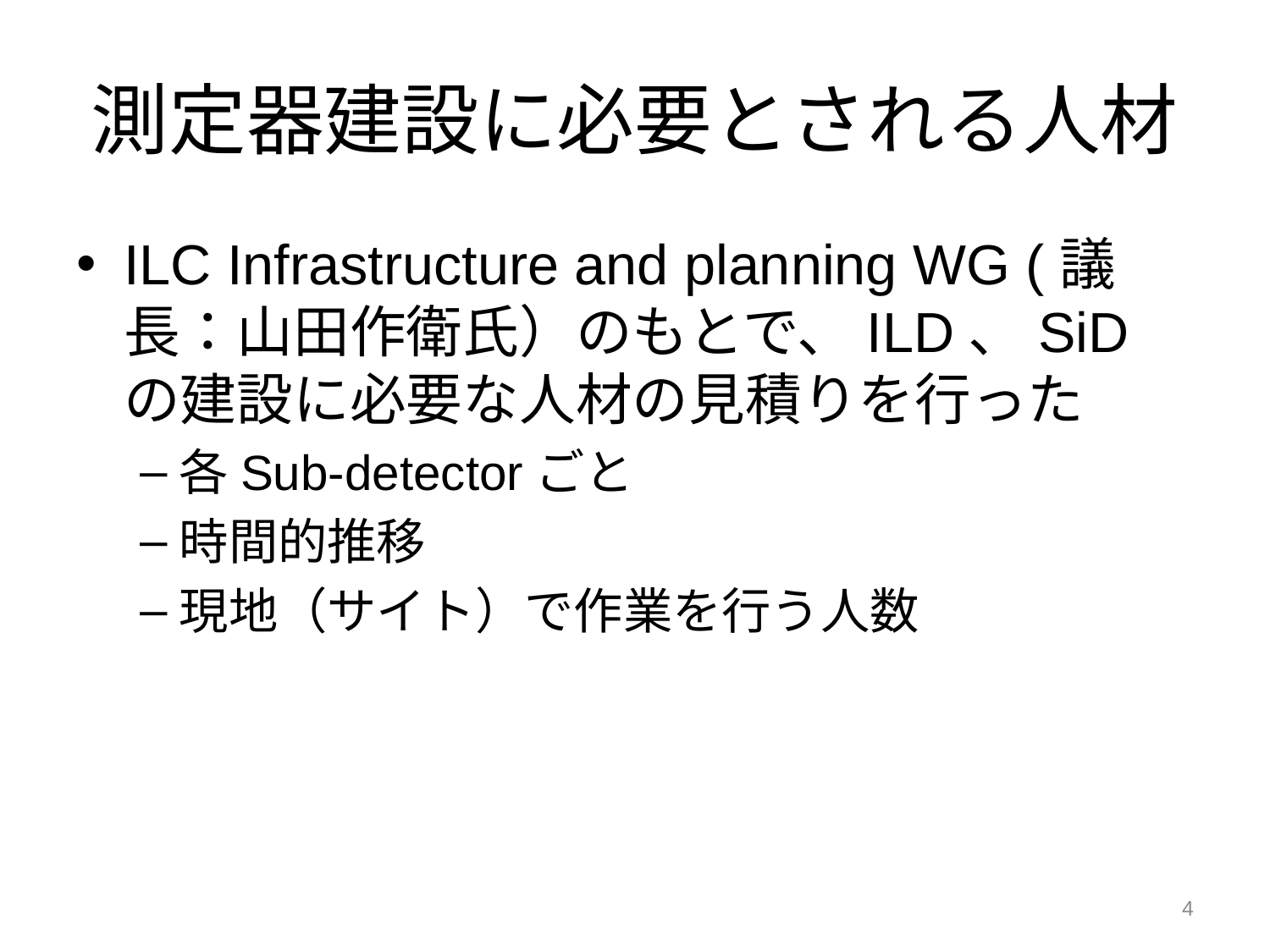

# 測定器建設に必要とされる人材
ILC Infrastructure and planning WG (議長：山田作衛氏）のもとで、ILD、SiDの建設に必要な人材の見積りを行った
各Sub-detectorごと
時間的推移
現地（サイト）で作業を行う人数
4